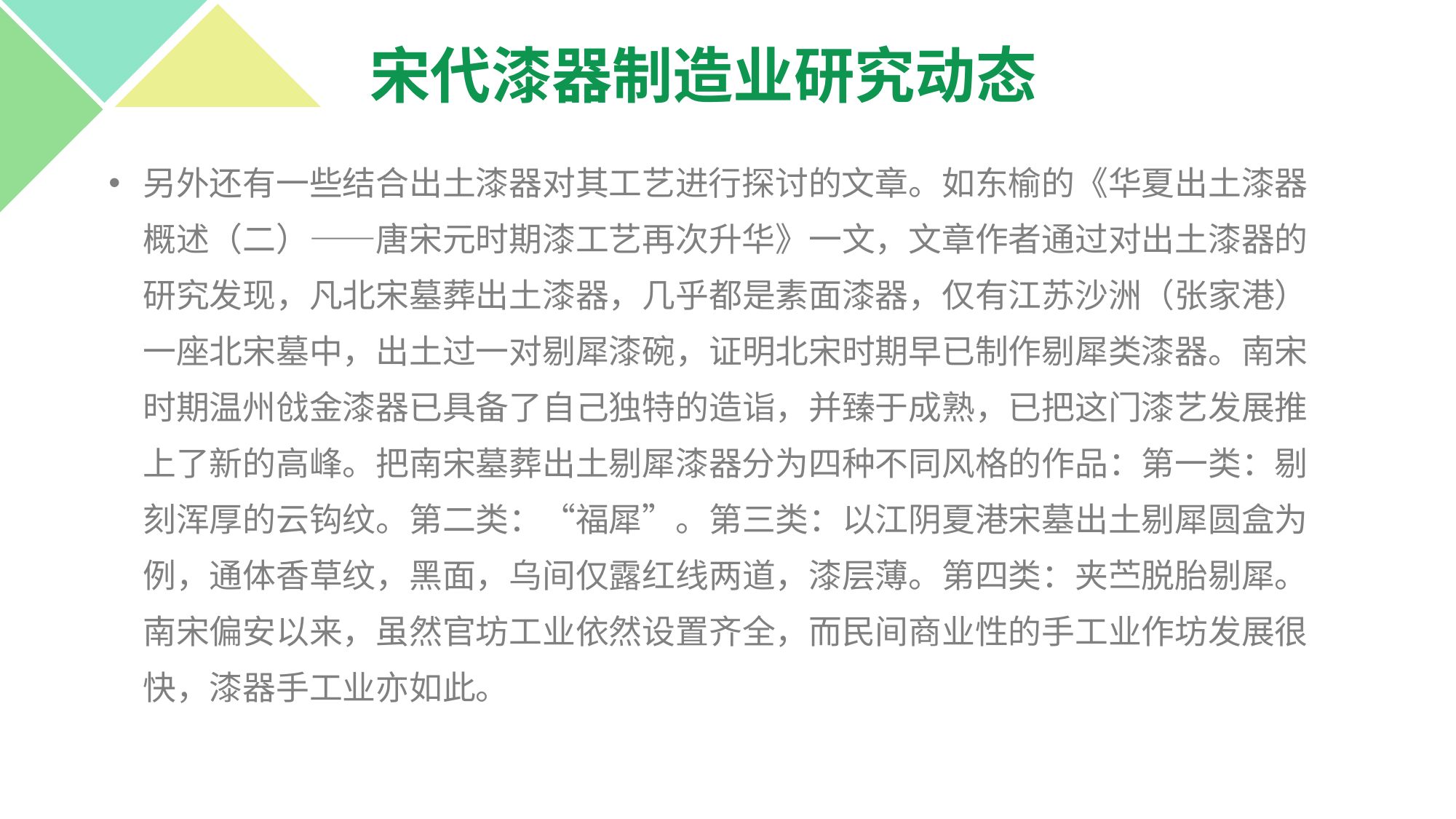

# 宋代漆器制造业研究动态
另外还有一些结合出土漆器对其工艺进行探讨的文章。如东榆的《华夏出土漆器概述（二）——唐宋元时期漆工艺再次升华》一文，文章作者通过对出土漆器的研究发现，凡北宋墓葬出土漆器，几乎都是素面漆器，仅有江苏沙洲（张家港）一座北宋墓中，出土过一对剔犀漆碗，证明北宋时期早已制作剔犀类漆器。南宋时期温州戗金漆器已具备了自己独特的造诣，并臻于成熟，已把这门漆艺发展推上了新的高峰。把南宋墓葬出土剔犀漆器分为四种不同风格的作品：第一类：剔刻浑厚的云钩纹。第二类：“福犀”。第三类：以江阴夏港宋墓出土剔犀圆盒为例，通体香草纹，黑面，乌间仅露红线两道，漆层薄。第四类：夹苎脱胎剔犀。南宋偏安以来，虽然官坊工业依然设置齐全，而民间商业性的手工业作坊发展很快，漆器手工业亦如此。